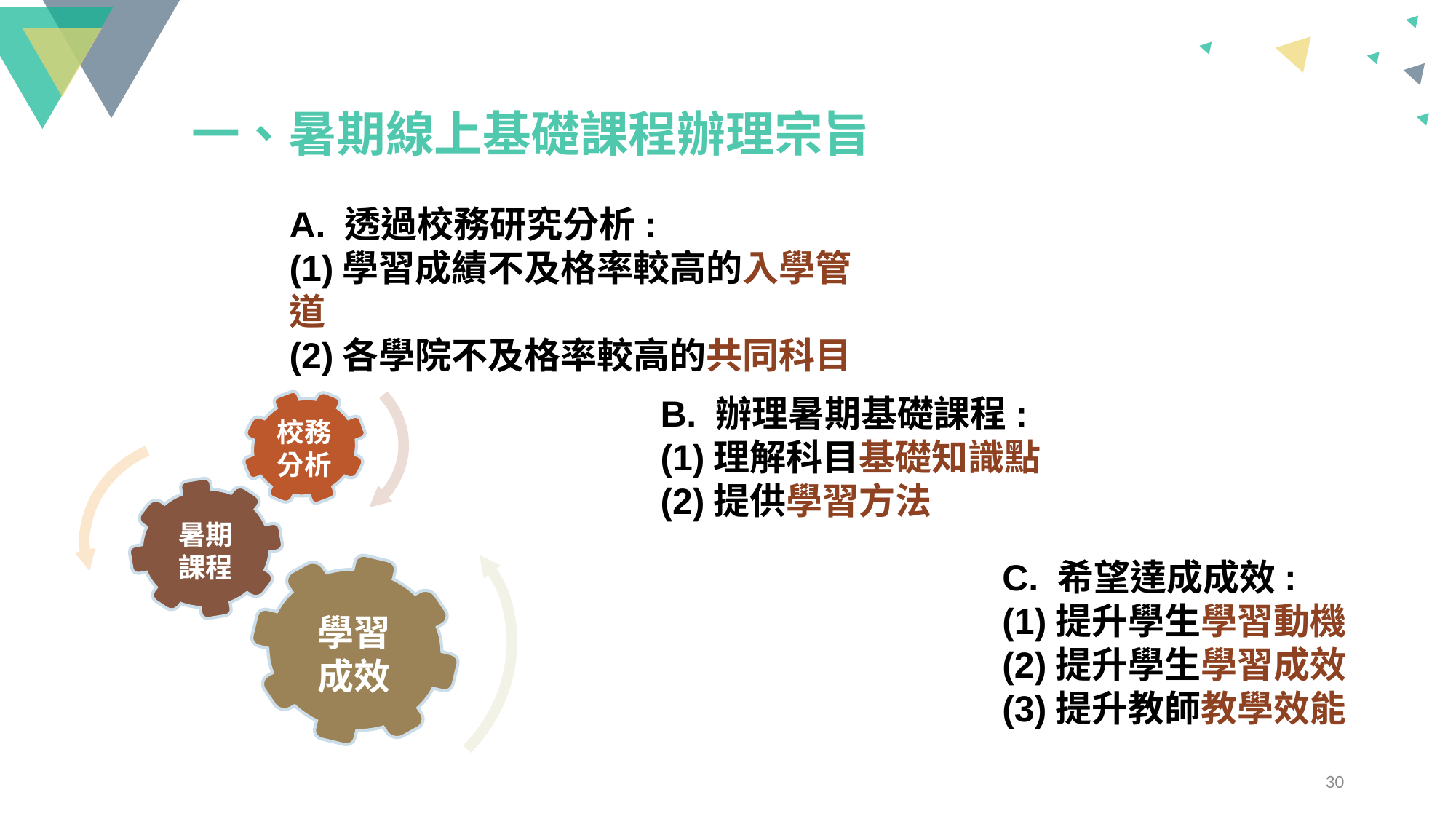

一、暑期線上基礎課程辦理宗旨
A. 透過校務研究分析:
(1)學習成績不及格率較高的入學管道
(2)各學院不及格率較高的共同科目

校務分析

暑期
課程

學習
成效
B. 辦理暑期基礎課程:
(1)理解科目基礎知識點
(2)提供學習方法
C. 希望達成成效:
(1)提升學生學習動機
(2)提升學生學習成效
(3)提升教師教學效能
30